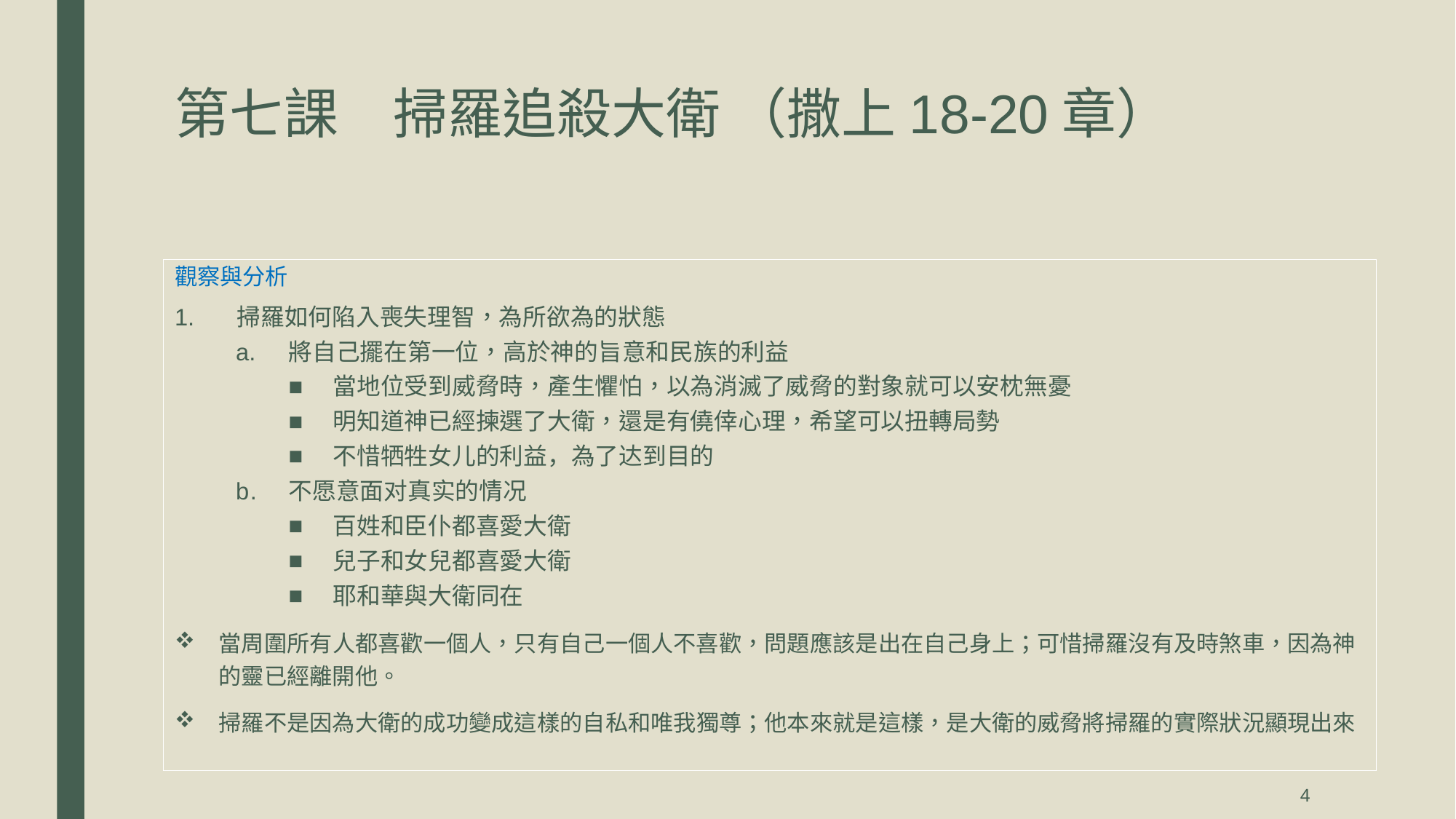

# 第七課	掃羅追殺大衛 （撒上18-20章）
觀察與分析
 掃羅如何陷入喪失理智，為所欲為的狀態
將自己擺在第一位，高於神的旨意和民族的利益
當地位受到威脅時，產生懼怕，以為消滅了威脅的對象就可以安枕無憂
明知道神已經揀選了大衛，還是有僥倖心理，希望可以扭轉局勢
不惜牺牲女儿的利益，為了达到目的
不愿意面对真实的情况
百姓和臣仆都喜愛大衛
兒子和女兒都喜愛大衛
耶和華與大衛同在
當周圍所有人都喜歡一個人，只有自己一個人不喜歡，問題應該是出在自己身上；可惜掃羅沒有及時煞車，因為神的靈已經離開他。
掃羅不是因為大衛的成功變成這樣的自私和唯我獨尊；他本來就是這樣，是大衛的威脅將掃羅的實際狀況顯現出來

4